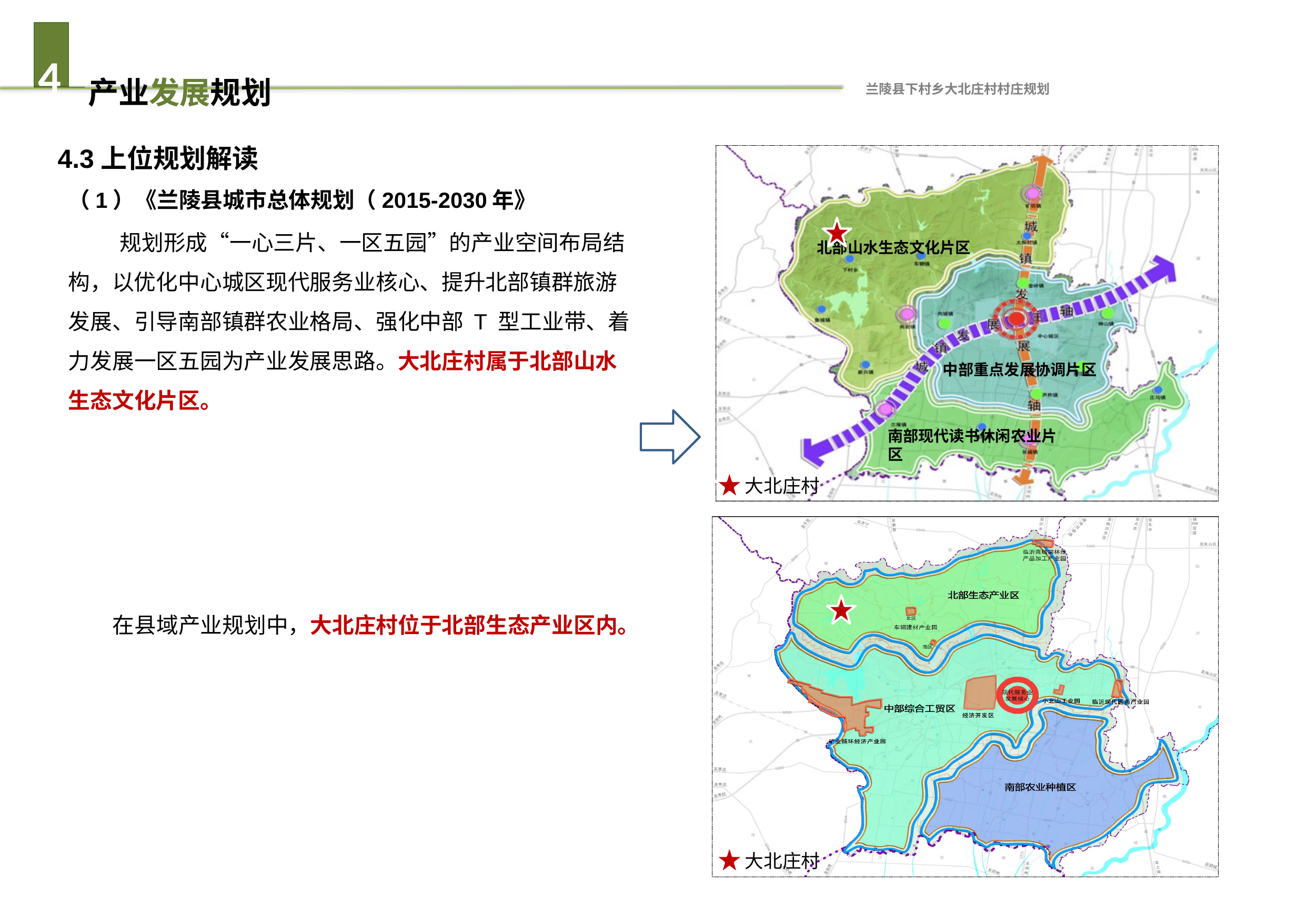

# 4	产业发展规划
兰陵县下村乡大北庄村村庄规划

4.3上位规划解读

北部山水生态文化片区
中部重点发展协调片区
南部现代读书休闲农业片区
（1）《兰陵县城市总体规划（2015-2030年》
规划形成“一心三片、一区五园”的产业空间布局结构，以优化中心城区现代服务业核心、提升北部镇群旅游发展、引导南部镇群农业格局、强化中部 T 型工业带、着力发展一区五园为产业发展思路。大北庄村属于北部山水生态文化片区。

大北庄村

在县域产业规划中，大北庄村位于北部生态产业区内。

大北庄村